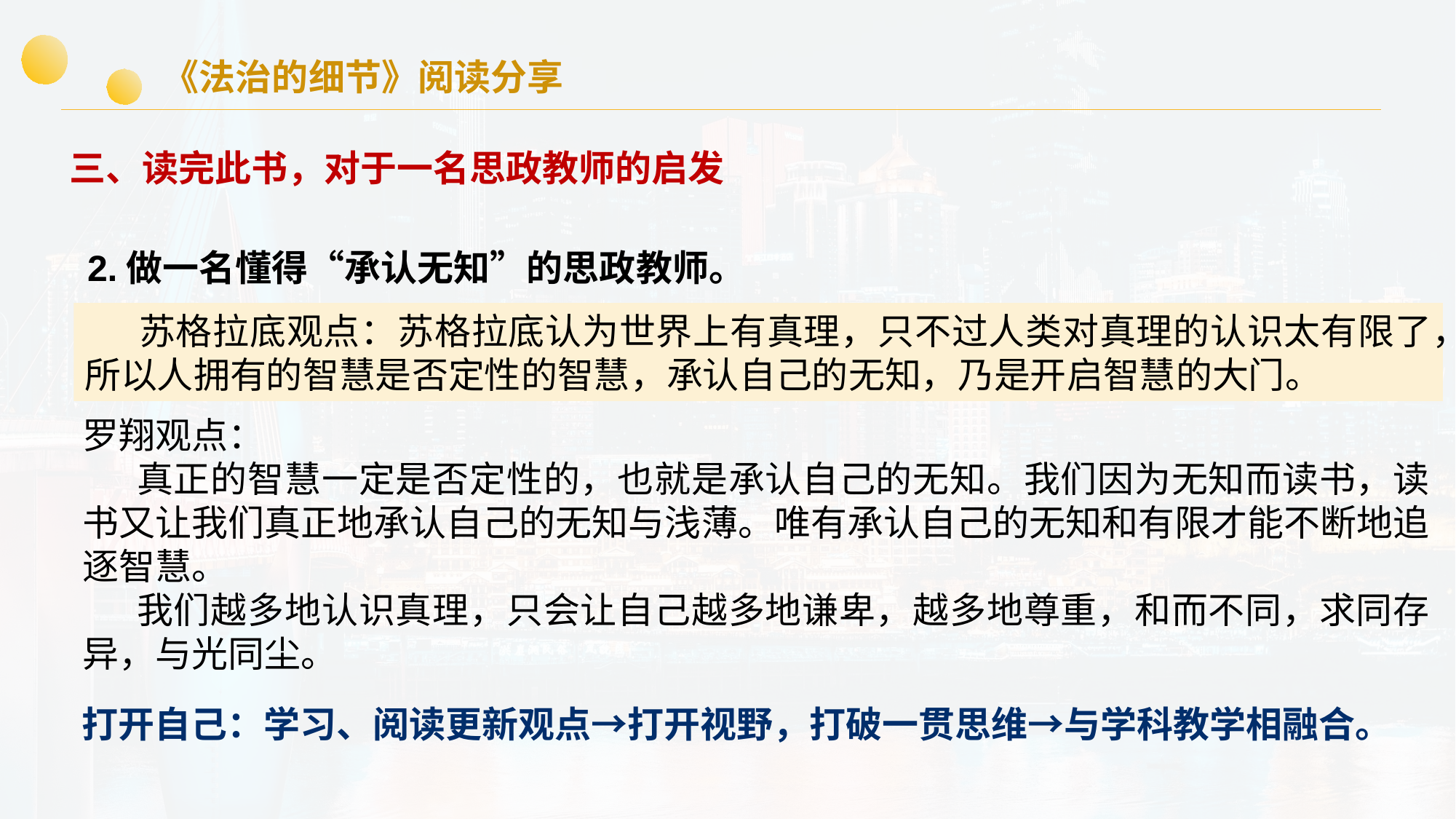

《法治的细节》阅读分享
三、读完此书，对于一名思政教师的启发
2.做一名懂得“承认无知”的思政教师。
苏格拉底观点：苏格拉底认为世界上有真理，只不过人类对真理的认识太有限了，所以人拥有的智慧是否定性的智慧，承认自己的无知，乃是开启智慧的大门。
罗翔观点：
真正的智慧一定是否定性的，也就是承认自己的无知。我们因为无知而读书，读书又让我们真正地承认自己的无知与浅薄。唯有承认自己的无知和有限才能不断地追逐智慧。
我们越多地认识真理，只会让自己越多地谦卑，越多地尊重，和而不同，求同存异，与光同尘。
打开自己：学习、阅读更新观点→打开视野，打破一贯思维→与学科教学相融合。